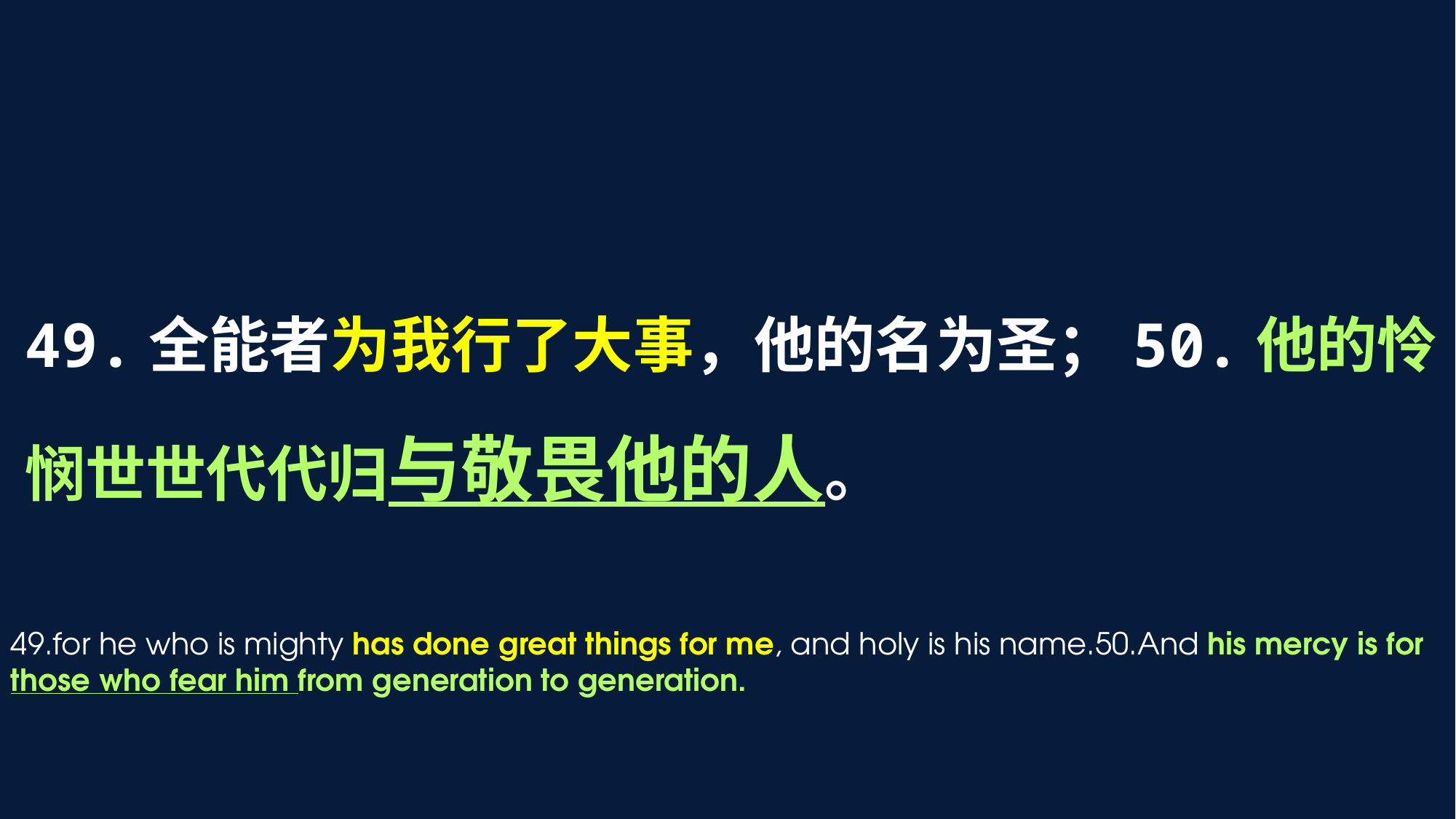

49.全能者为我行了大事，他的名为圣；50.他的怜悯世世代代归与敬畏他的人。
49.for he who is mighty has done great things for me, and holy is his name.50.And his mercy is for those who fear him from generation to generation.